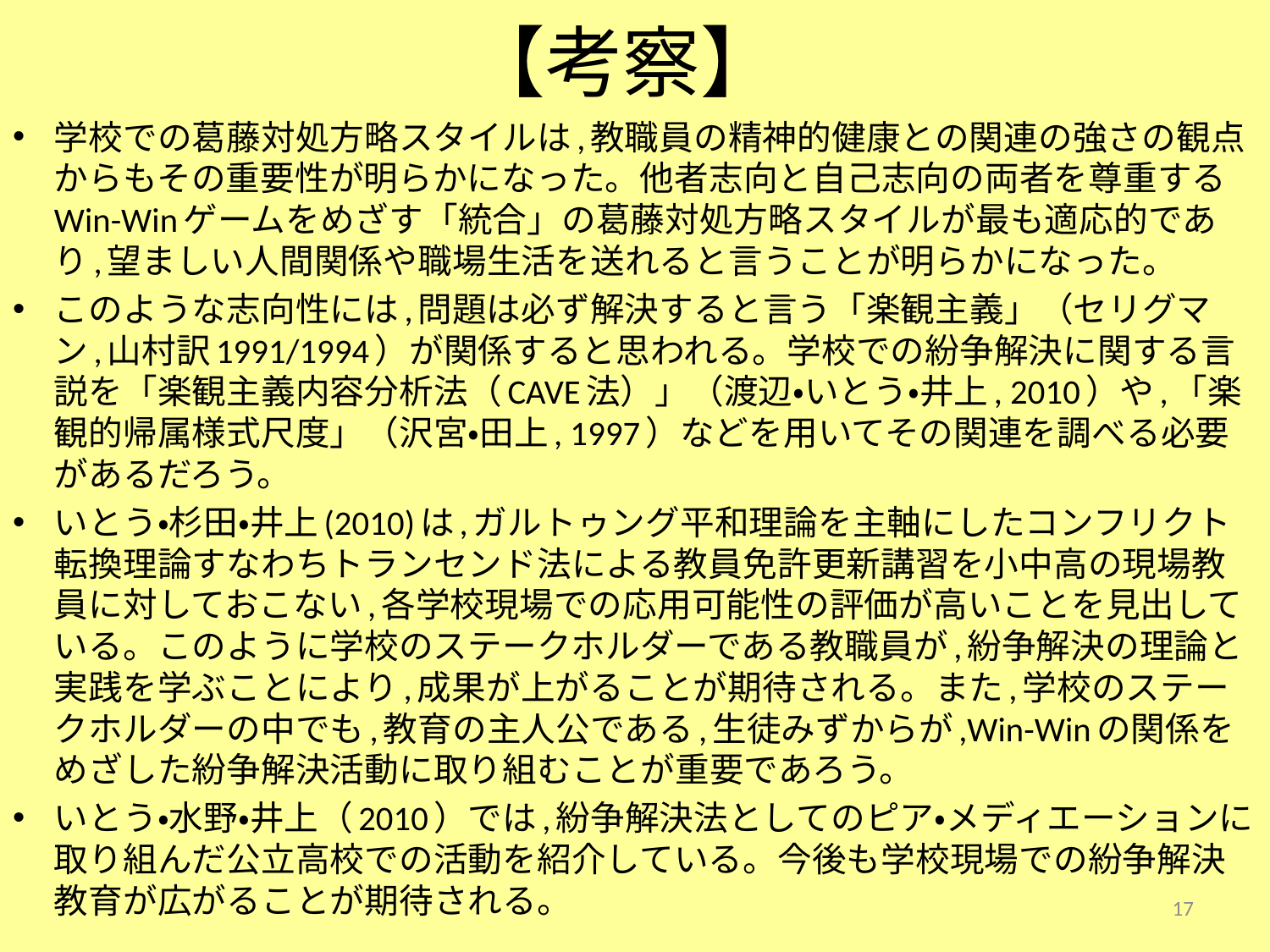

# 【考察】
学校での葛藤対処方略スタイルは,教職員の精神的健康との関連の強さの観点からもその重要性が明らかになった。他者志向と自己志向の両者を尊重するWin-Winゲームをめざす「統合」の葛藤対処方略スタイルが最も適応的であり,望ましい人間関係や職場生活を送れると言うことが明らかになった。
このような志向性には,問題は必ず解決すると言う「楽観主義」（セリグマン,山村訳1991/1994）が関係すると思われる。学校での紛争解決に関する言説を「楽観主義内容分析法（CAVE法）」（渡辺・いとう・井上, 2010）や,「楽観的帰属様式尺度」（沢宮・田上, 1997）などを用いてその関連を調べる必要があるだろう。
いとう・杉田・井上(2010)は,ガルトゥング平和理論を主軸にしたコンフリクト転換理論すなわちトランセンド法による教員免許更新講習を小中高の現場教員に対しておこない,各学校現場での応用可能性の評価が高いことを見出している。このように学校のステークホルダーである教職員が,紛争解決の理論と実践を学ぶことにより,成果が上がることが期待される。また,学校のステークホルダーの中でも,教育の主人公である,生徒みずからが,Win-Winの関係をめざした紛争解決活動に取り組むことが重要であろう。
いとう・水野・井上（2010）では,紛争解決法としてのピア・メディエーションに取り組んだ公立高校での活動を紹介している。今後も学校現場での紛争解決教育が広がることが期待される。
17